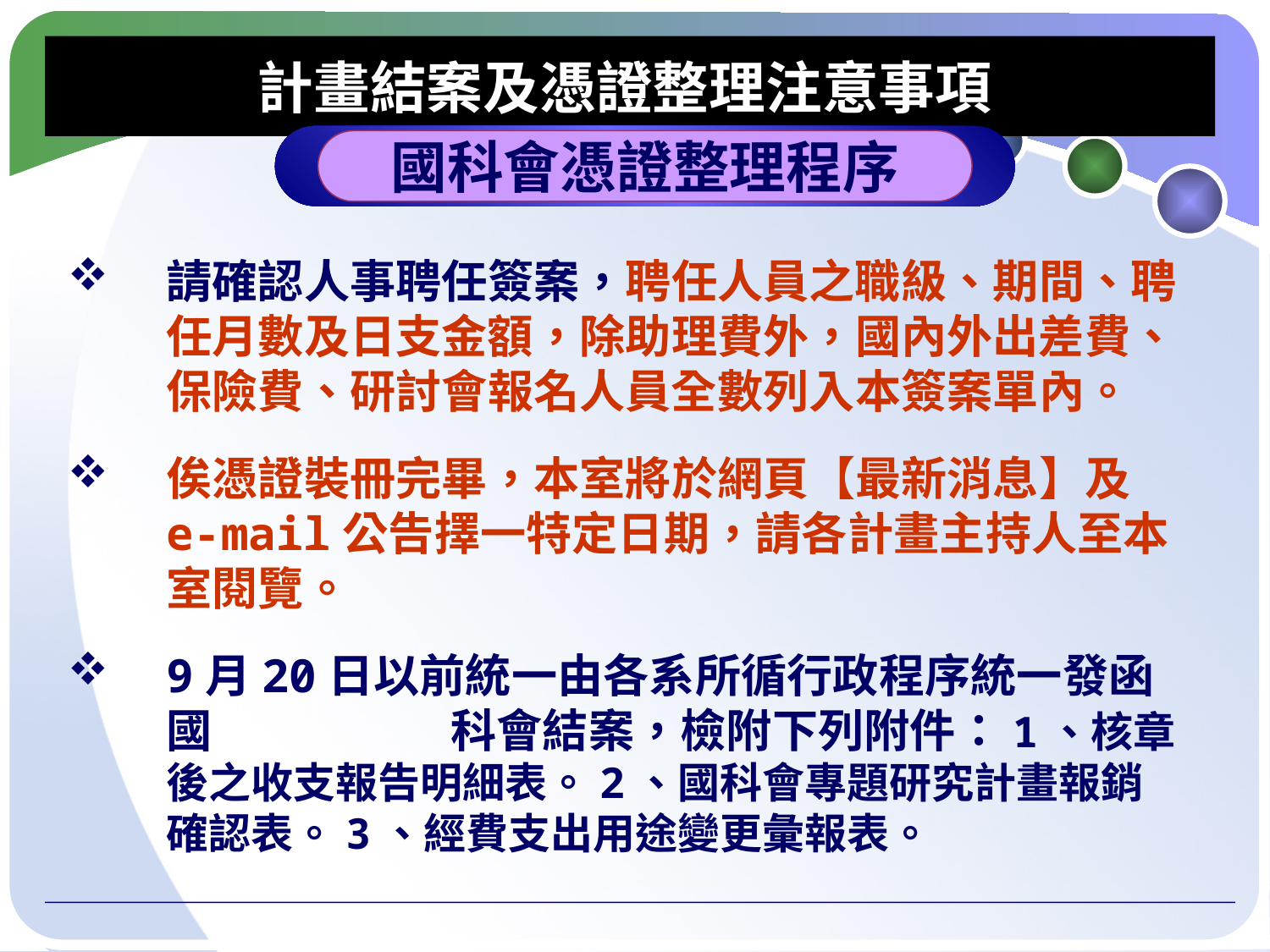

計畫結案及憑證整理注意事項

國科會憑證整理程序
請確認人事聘任簽案，聘任人員之職級、期間、聘任月數及日支金額，除助理費外，國內外出差費、保險費、研討會報名人員全數列入本簽案單內。
俟憑證裝冊完畢，本室將於網頁【最新消息】及e-mail公告擇一特定日期，請各計畫主持人至本室閱覽。
9月20日以前統一由各系所循行政程序統一發函國                       科會結案，檢附下列附件：1、核章後之收支報告明細表。2、國科會專題研究計畫報銷確認表。3、經費支出用途變更彙報表。